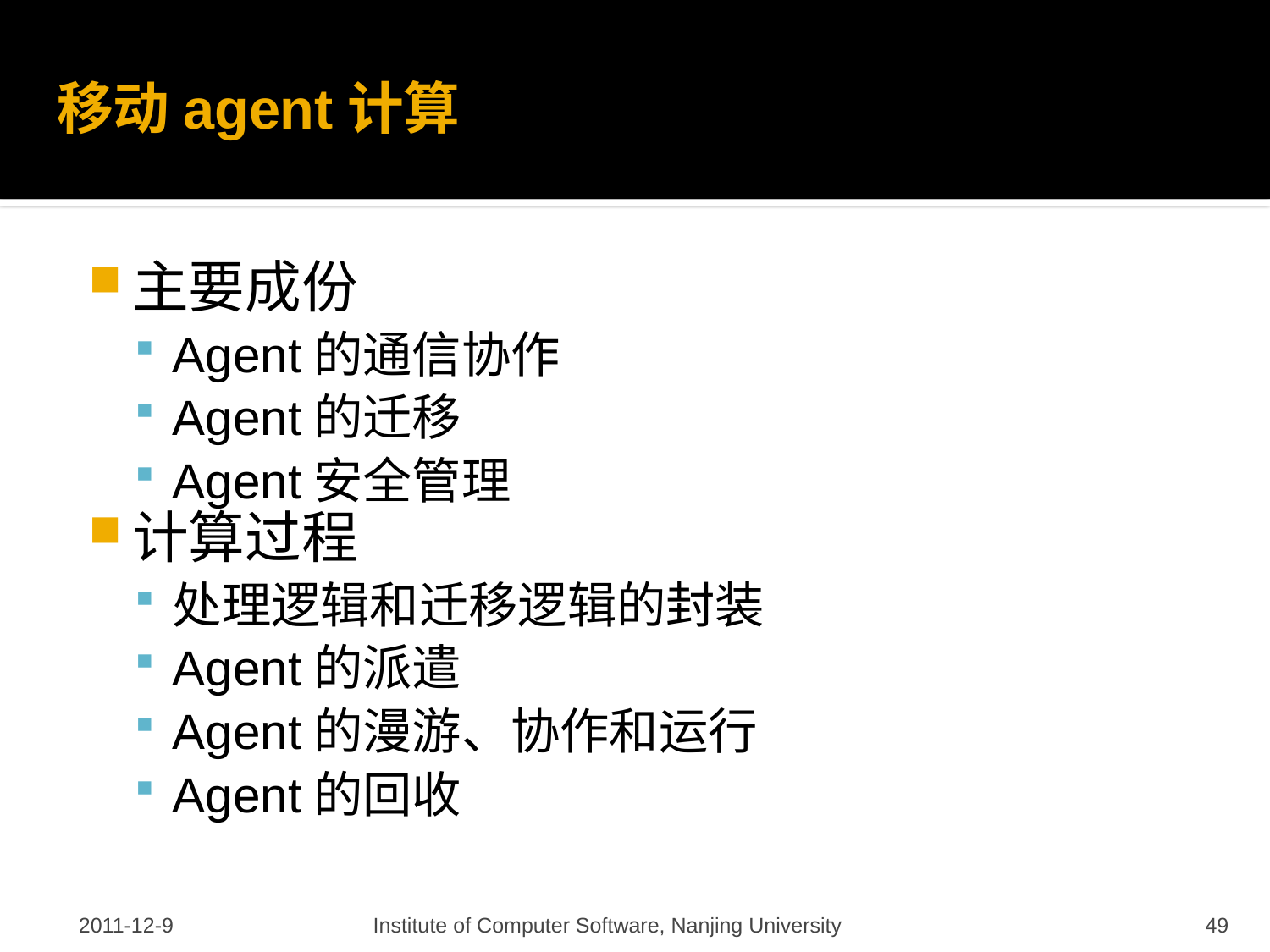

# 移动agent计算
主要成份
Agent的通信协作
Agent的迁移
Agent安全管理
计算过程
处理逻辑和迁移逻辑的封装
Agent的派遣
Agent的漫游、协作和运行
Agent的回收
2011-12-9
Institute of Computer Software, Nanjing University
49